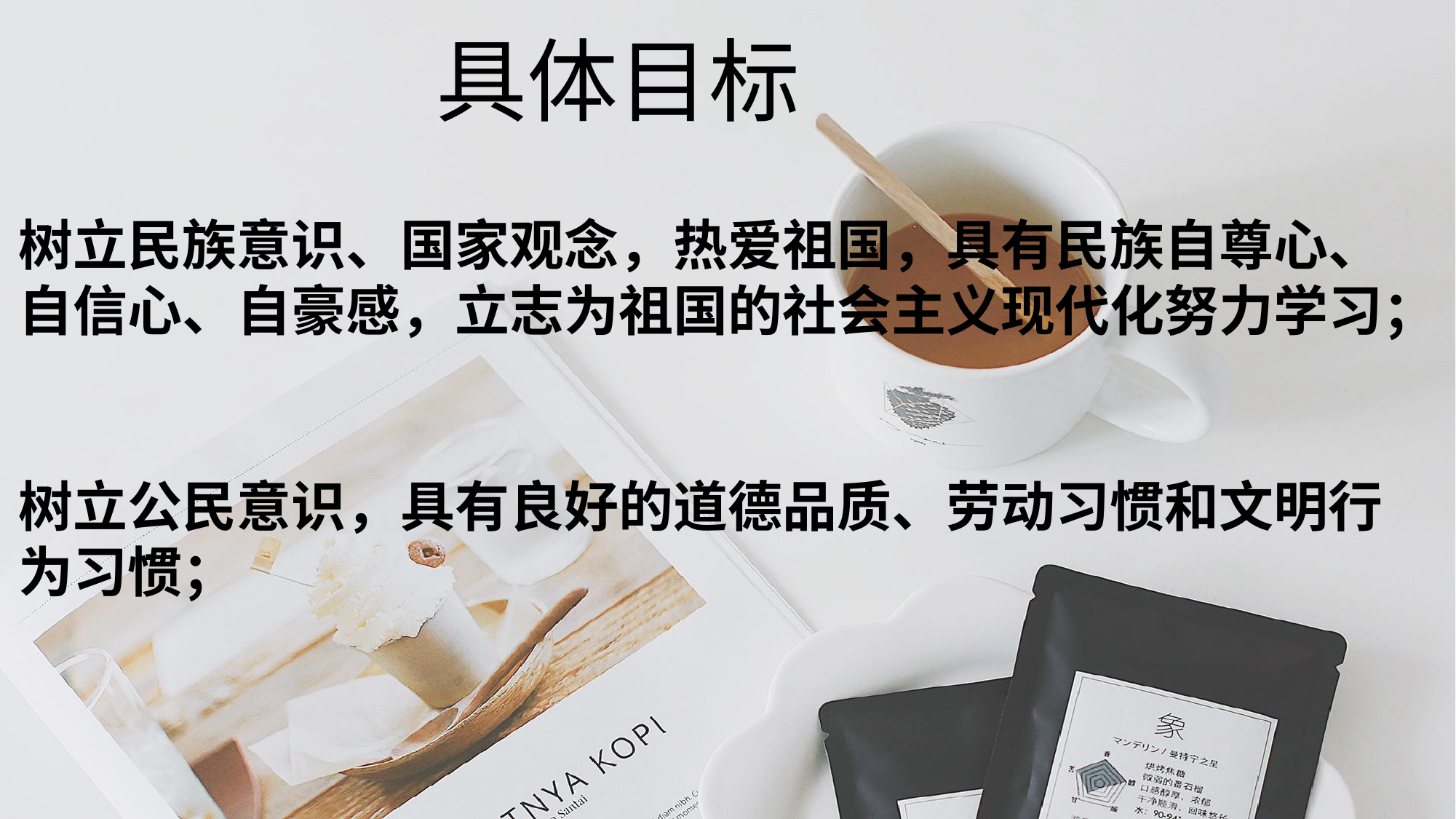

具体目标
树立民族意识、国家观念，热爱祖国，具有民族自尊心、自信心、自豪感，立志为祖国的社会主义现代化努力学习；
树立公民意识，具有良好的道德品质、劳动习惯和文明行为习惯；